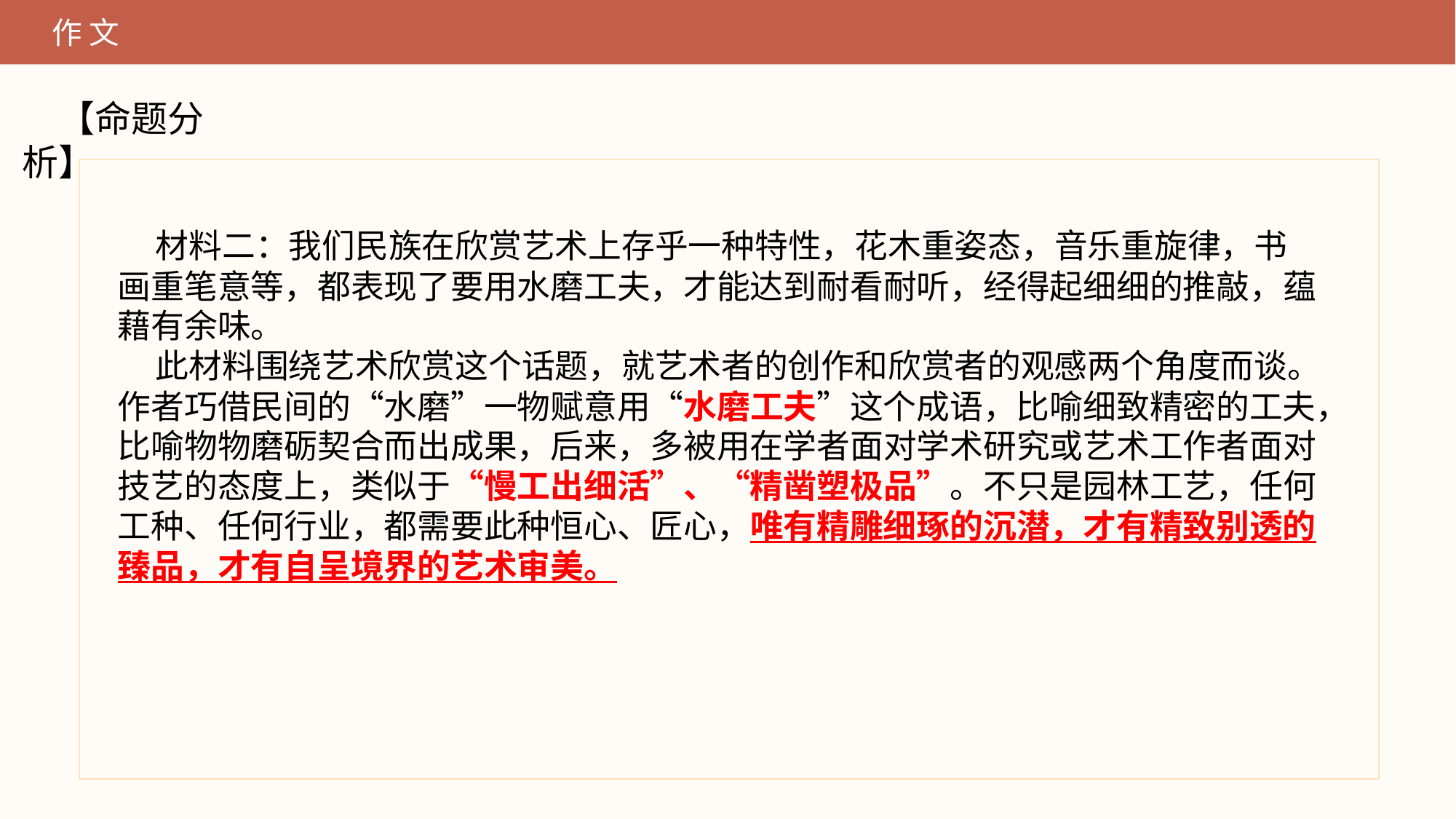

作 文
【命题分析】

    材料二：我们民族在欣赏艺术上存乎一种特性，花木重姿态，音乐重旋律，书画重笔意等，都表现了要用水磨工夫，才能达到耐看耐听，经得起细细的推敲，蕴藉有余味。
    此材料围绕艺术欣赏这个话题，就艺术者的创作和欣赏者的观感两个角度而谈。作者巧借民间的“水磨”一物赋意用“水磨工夫”这个成语，比喻细致精密的工夫，比喻物物磨砺契合而出成果，后来，多被用在学者面对学术研究或艺术工作者面对技艺的态度上，类似于“慢工出细活”、“精凿塑极品”。不只是园林工艺，任何工种、任何行业，都需要此种恒心、匠心，唯有精雕细琢的沉潜，才有精致别透的臻品，才有自呈境界的艺术审美。